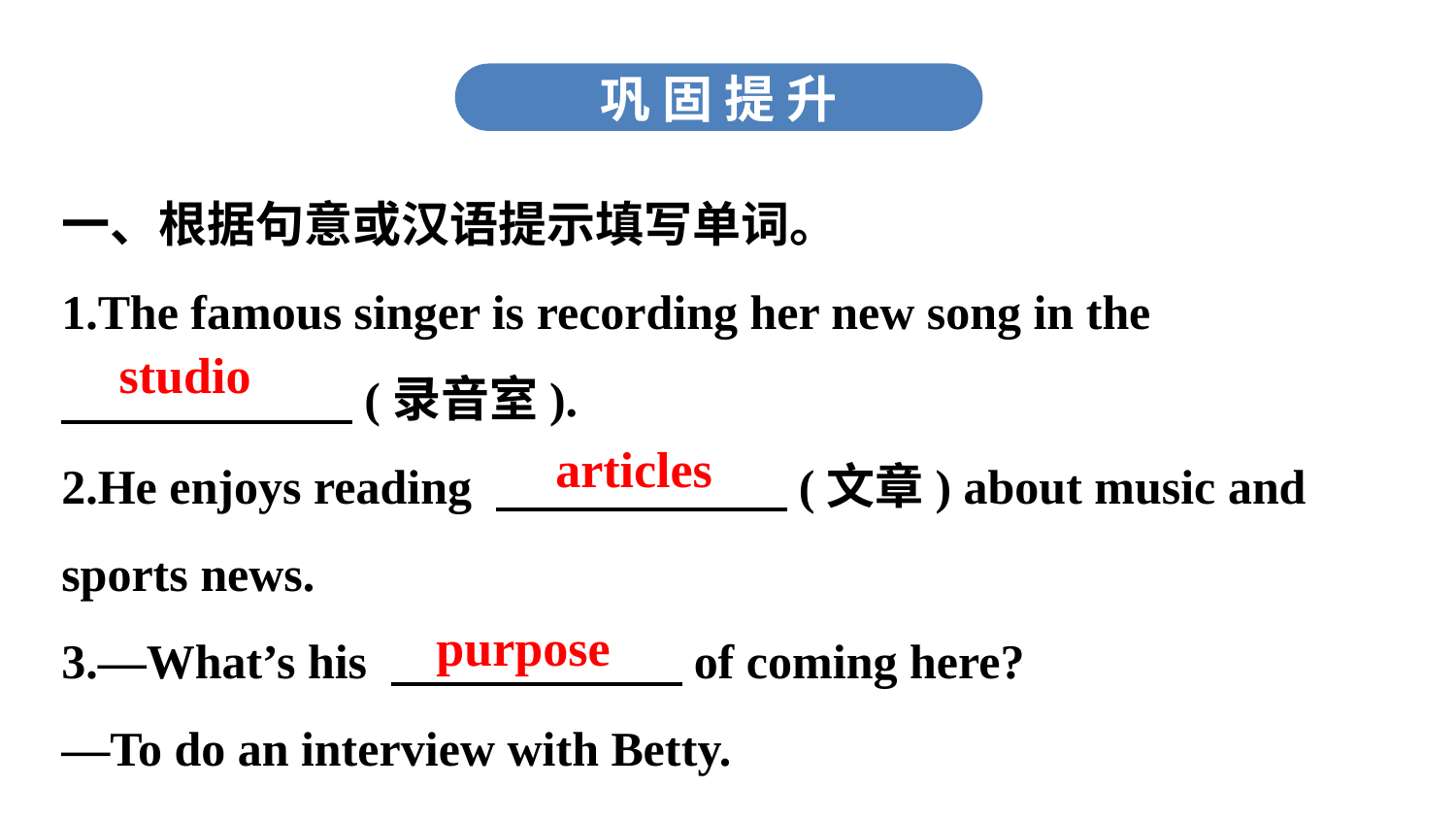

巩 固 提 升
一、根据句意或汉语提示填写单词。
1.The famous singer is recording her new song in the
　　　　　　(录音室).
2.He enjoys reading 　　　　　　(文章) about music and sports news.
3.—What’s his 　　　　　　of coming here?
—To do an interview with Betty.
studio
articles
purpose